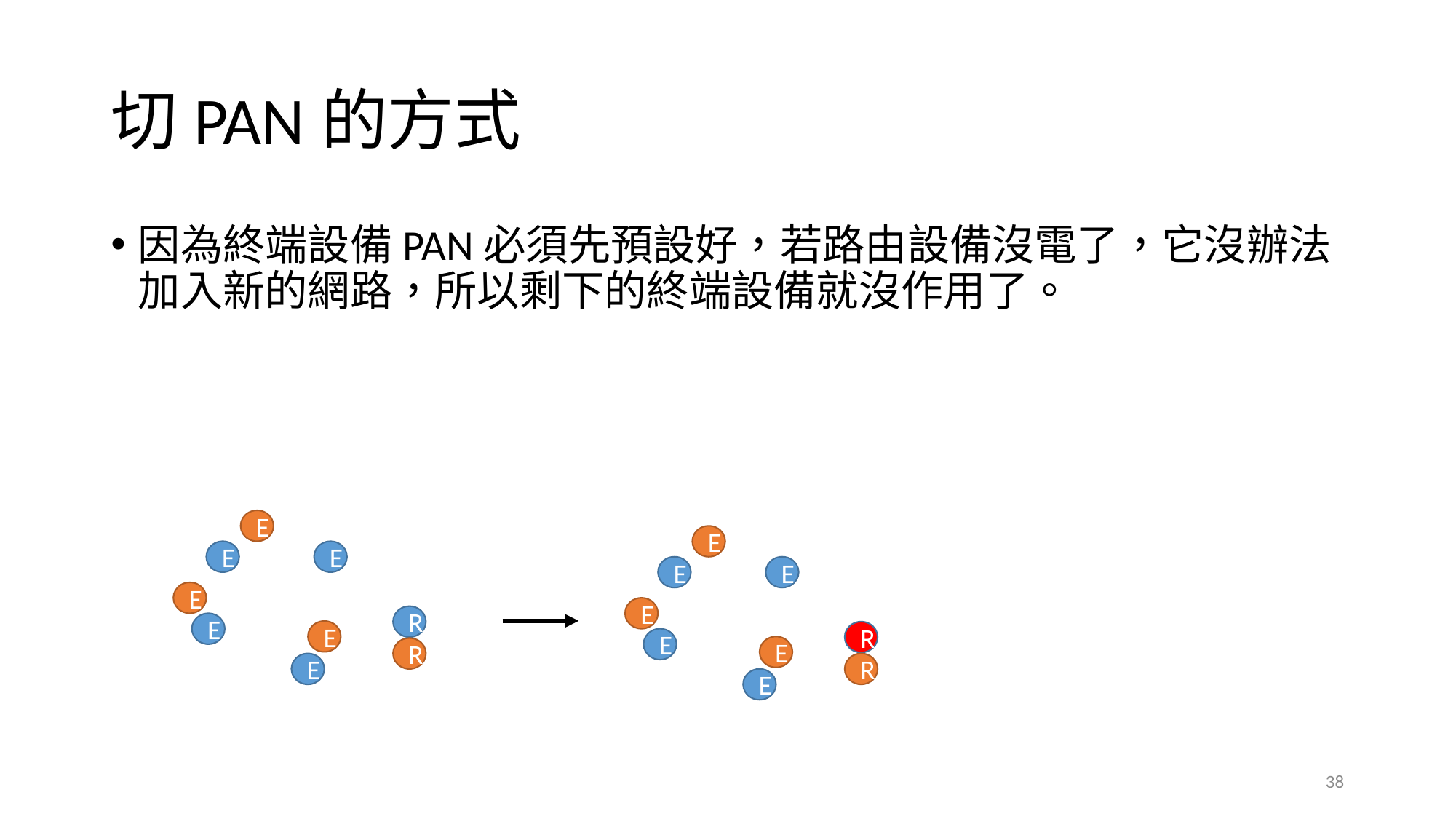

# 切PAN的方式
因為終端設備PAN必須先預設好，若路由設備沒電了，它沒辦法加入新的網路，所以剩下的終端設備就沒作用了。
E
E
E
E
E
E
E
E
R
E
E
R
E
E
R
E
R
E
38